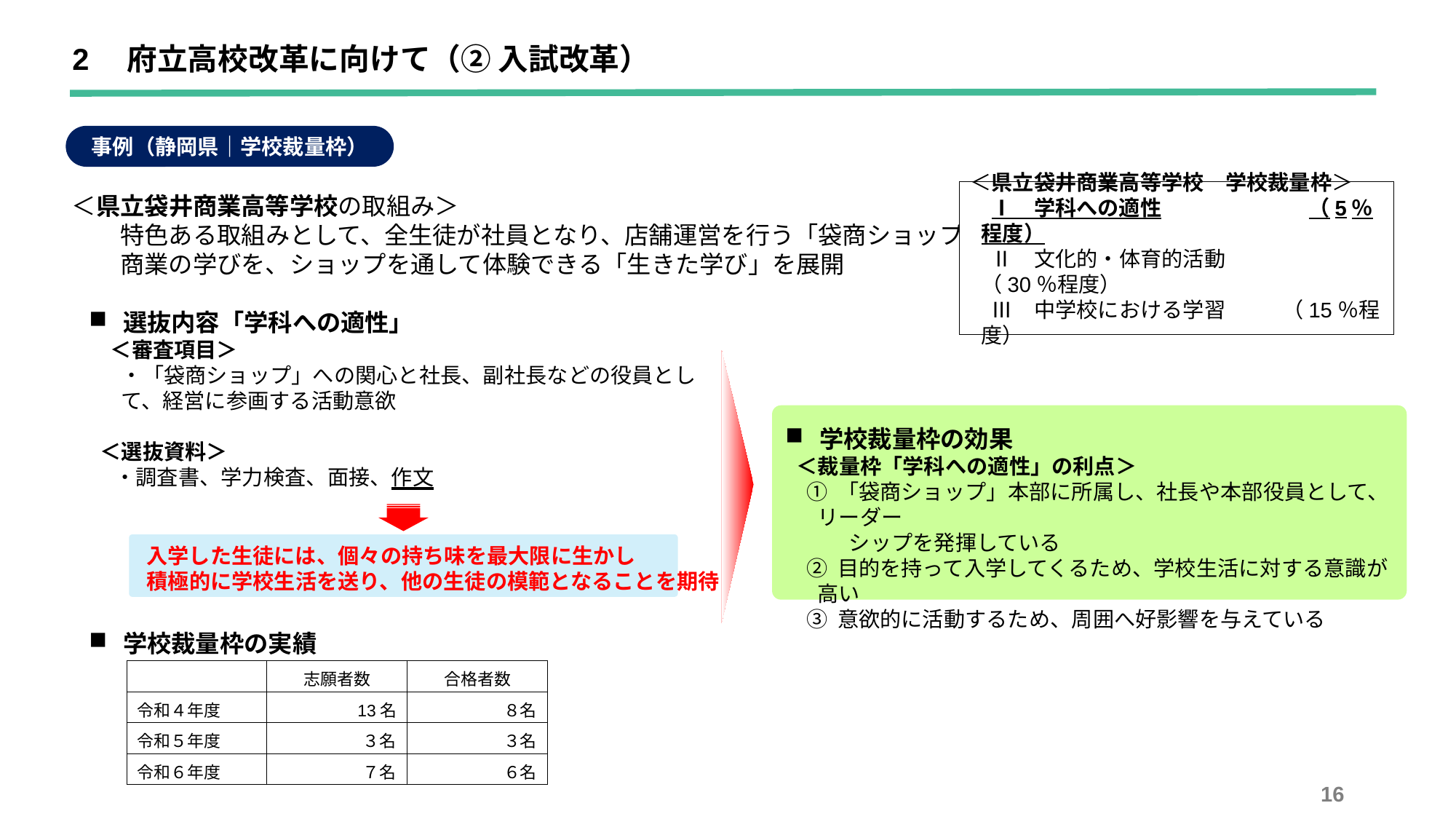

2　府立高校改革に向けて（② 入試改革）

事例（静岡県｜学校裁量枠）
＜県立袋井商業高等学校　学校裁量枠＞
　Ⅰ　学科への適性		（5％程度）
　Ⅱ　文化的・体育的活動	（30％程度）
　Ⅲ　中学校における学習   　　（15％程度）
＜県立袋井商業高等学校の取組み＞
　　特色ある取組みとして、全生徒が社員となり、店舗運営を行う「袋商ショップ」を設置
　　商業の学びを、ショップを通して体験できる「生きた学び」を展開
選抜内容「学科への適性」
　＜審査項目＞
　・「袋商ショップ」への関心と社長、副社長などの役員として、経営に参画する活動意欲

＜選抜資料＞
  ・調査書、学力検査、面接、作文

学校裁量枠の効果
＜裁量枠「学科への適性」の利点＞
① 「袋商ショップ」本部に所属し、社長や本部役員として、リーダー
　　シップを発揮している
② 目的を持って入学してくるため、学校生活に対する意識が高い
③ 意欲的に活動するため、周囲へ好影響を与えている

入学した生徒には、個々の持ち味を最大限に生かし
積極的に学校生活を送り、他の生徒の模範となることを期待
学校裁量枠の実績
|  | 志願者数 | 合格者数 |
| --- | --- | --- |
| 令和４年度 | 13名 | ８名 |
| 令和５年度 | ３名 | ３名 |
| 令和６年度 | ７名 | ６名 |
16